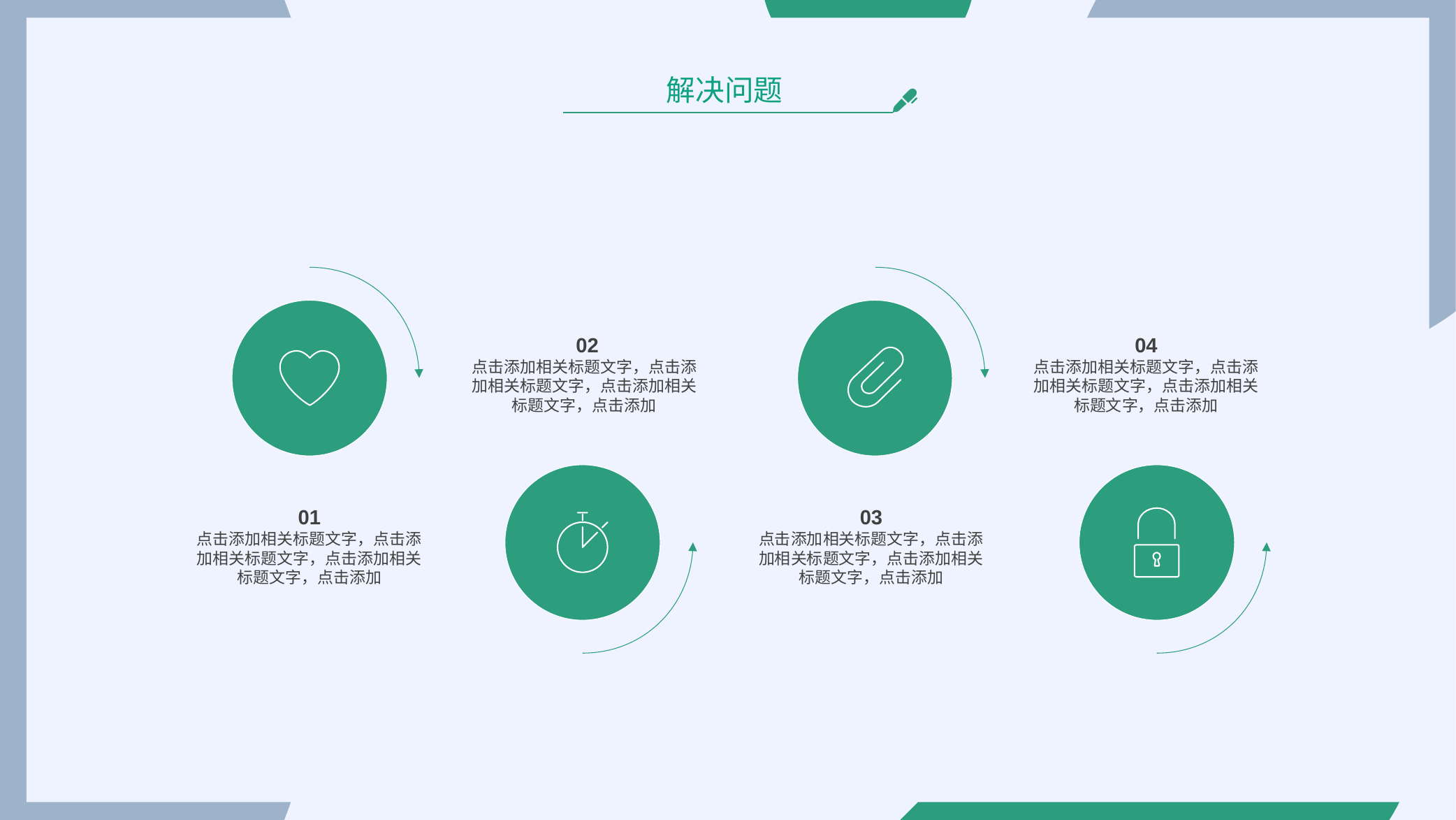

解决问题

 02
点击添加相关标题文字，点击添加相关标题文字，点击添加相关标题文字，点击添加
04
点击添加相关标题文字，点击添加相关标题文字，点击添加相关标题文字，点击添加

01
点击添加相关标题文字，点击添加相关标题文字，点击添加相关标题文字，点击添加
03
点击添加相关标题文字，点击添加相关标题文字，点击添加相关标题文字，点击添加